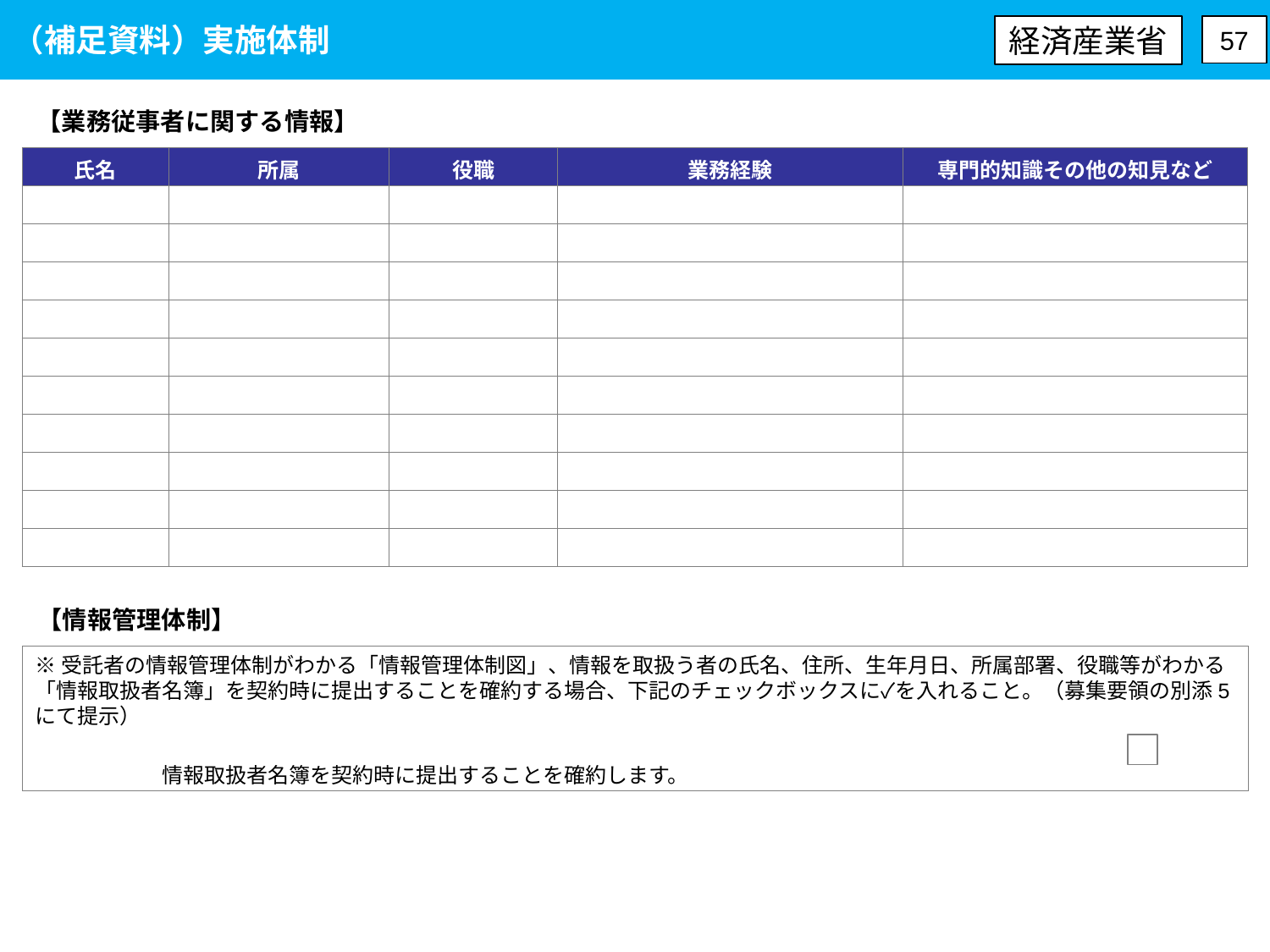

（補足資料）実施体制
経済産業省
57
【業務従事者に関する情報】
| 氏名 | 所属 | 役職 | 業務経験 | 専門的知識その他の知見など |
| --- | --- | --- | --- | --- |
|  |  |  |  |  |
|  |  |  |  |  |
|  |  |  |  |  |
|  |  |  |  |  |
|  |  |  |  |  |
|  |  |  |  |  |
|  |  |  |  |  |
|  |  |  |  |  |
|  |  |  |  |  |
|  |  |  |  |  |
【情報管理体制】
※受託者の情報管理体制がわかる「情報管理体制図」、情報を取扱う者の氏名、住所、生年月日、所属部署、役職等がわかる「情報取扱者名簿」を契約時に提出することを確約する場合、下記のチェックボックスに✓を入れること。（募集要領の別添5にて提示）

	情報取扱者名簿を契約時に提出することを確約します。